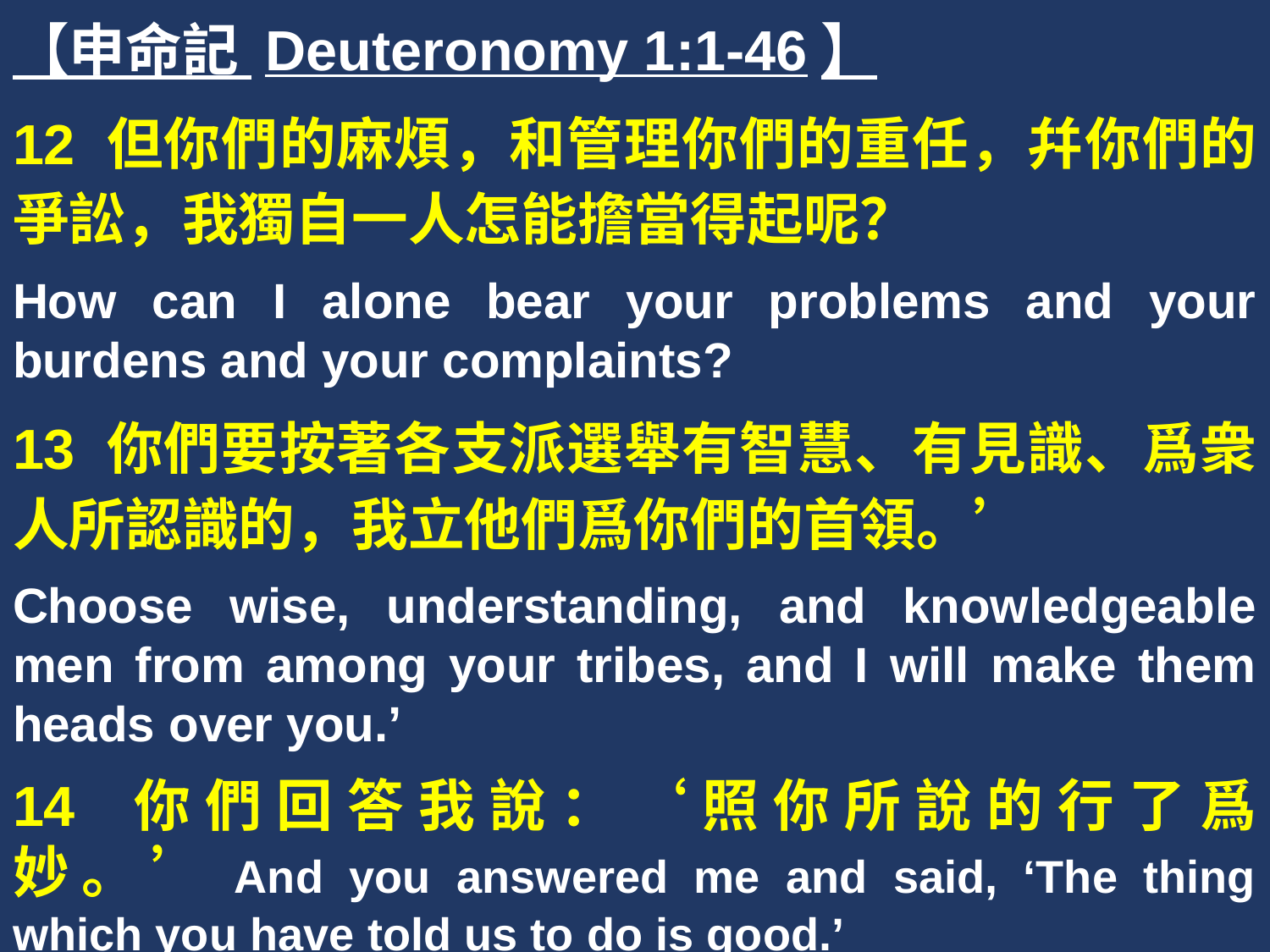

【申命記 Deuteronomy 1:1-46】
12 但你們的麻煩，和管理你們的重任，幷你們的爭訟，我獨自一人怎能擔當得起呢？
How can I alone bear your problems and your burdens and your complaints?
13 你們要按著各支派選舉有智慧、有見識、爲衆人所認識的，我立他們爲你們的首領。’
Choose wise, understanding, and knowledgeable men from among your tribes, and I will make them heads over you.’
14 你們回答我說：‘照你所說的行了爲妙。’And you answered me and said, ‘The thing which you have told us to do is good.’